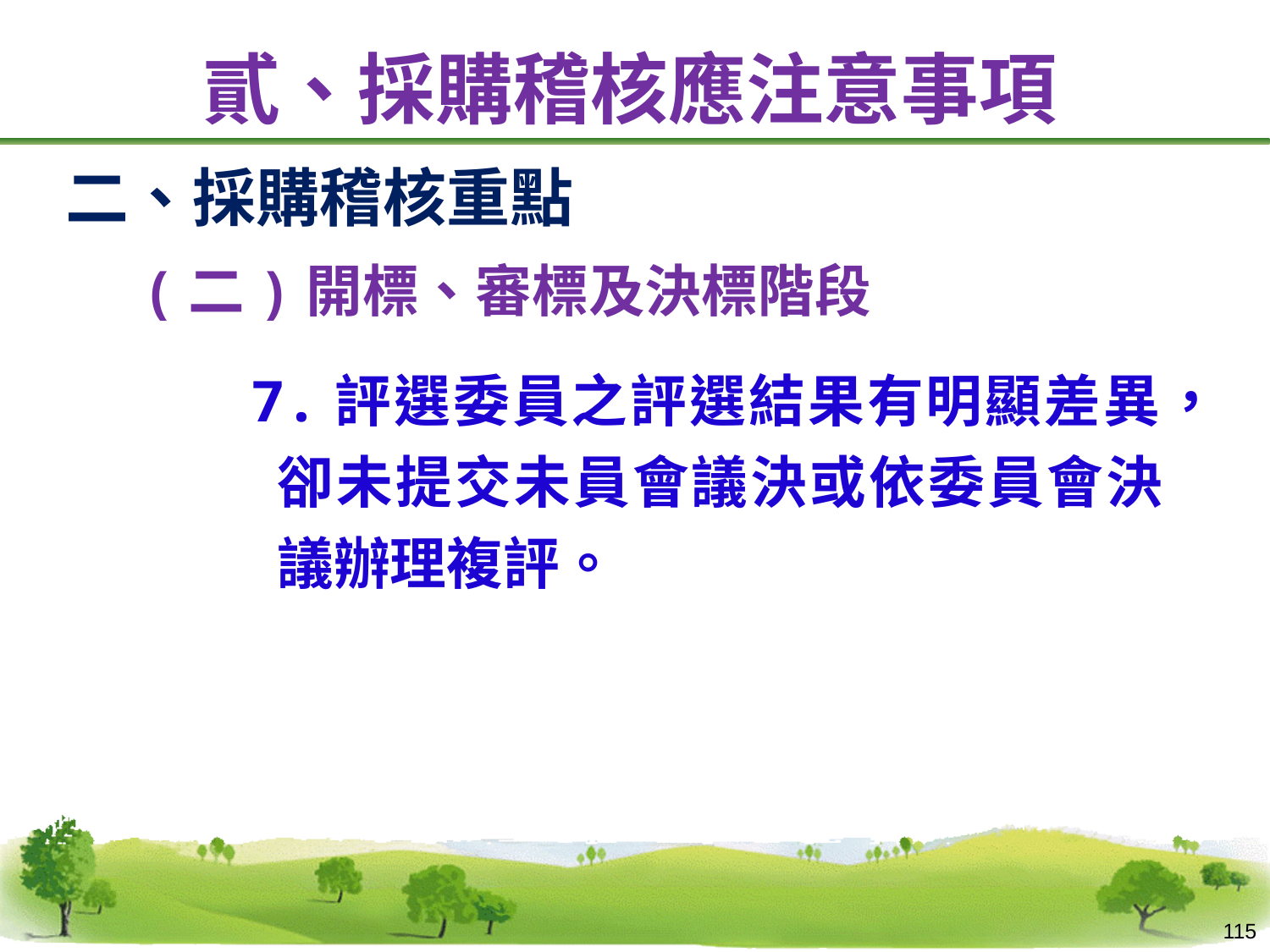

# 貳、採購稽核應注意事項
二、採購稽核重點
(二)開標、審標及決標階段
   7.評選委員之評選結果有明顯差異，卻未提交未員會議決或依委員會決議辦理複評。

115